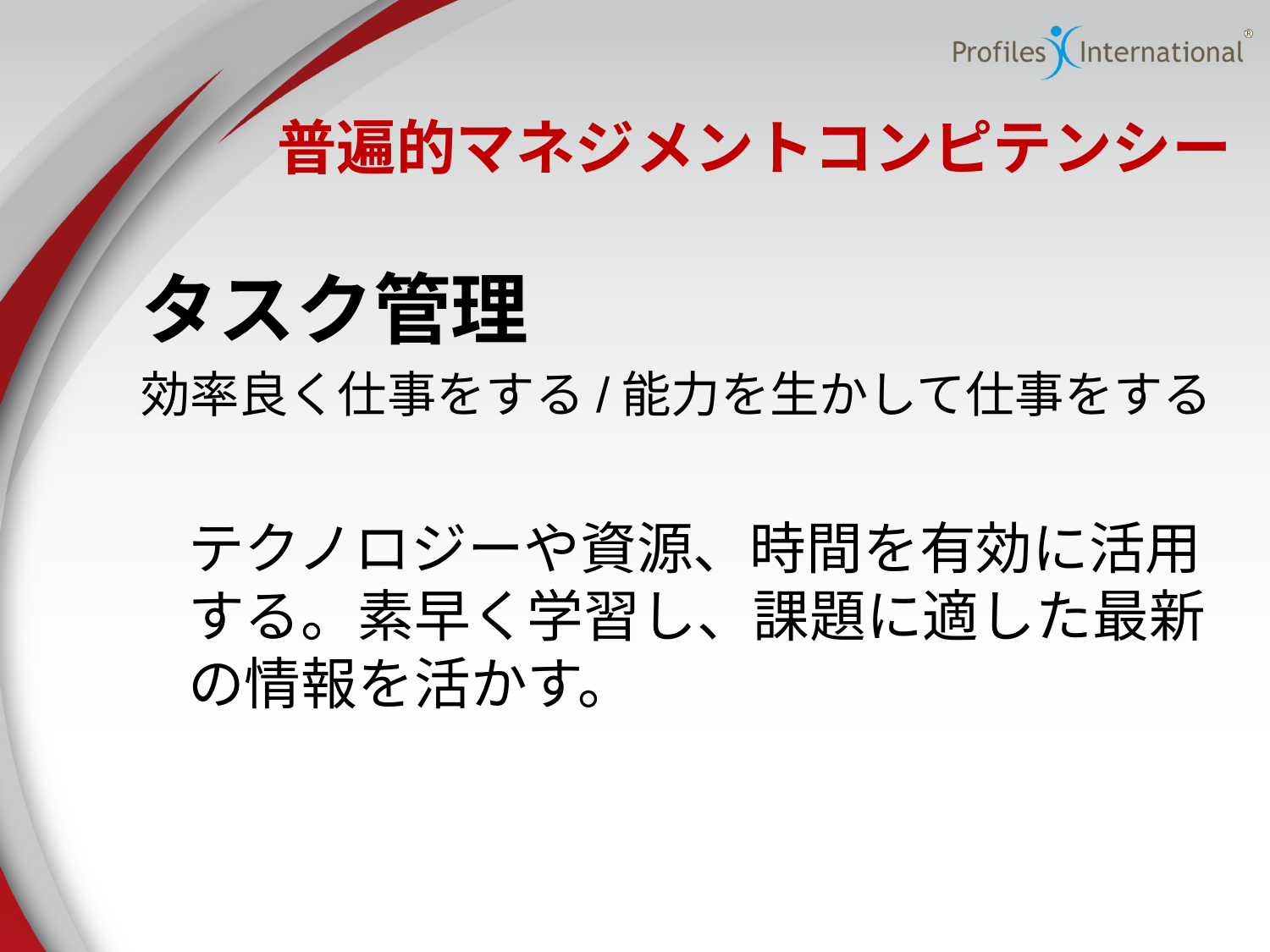

# 普遍的マネジメントコンピテンシー
タスク管理
効率良く仕事をする/能力を生かして仕事をする

テクノロジーや資源、時間を有効に活用する。素早く学習し、課題に適した最新の情報を活かす。